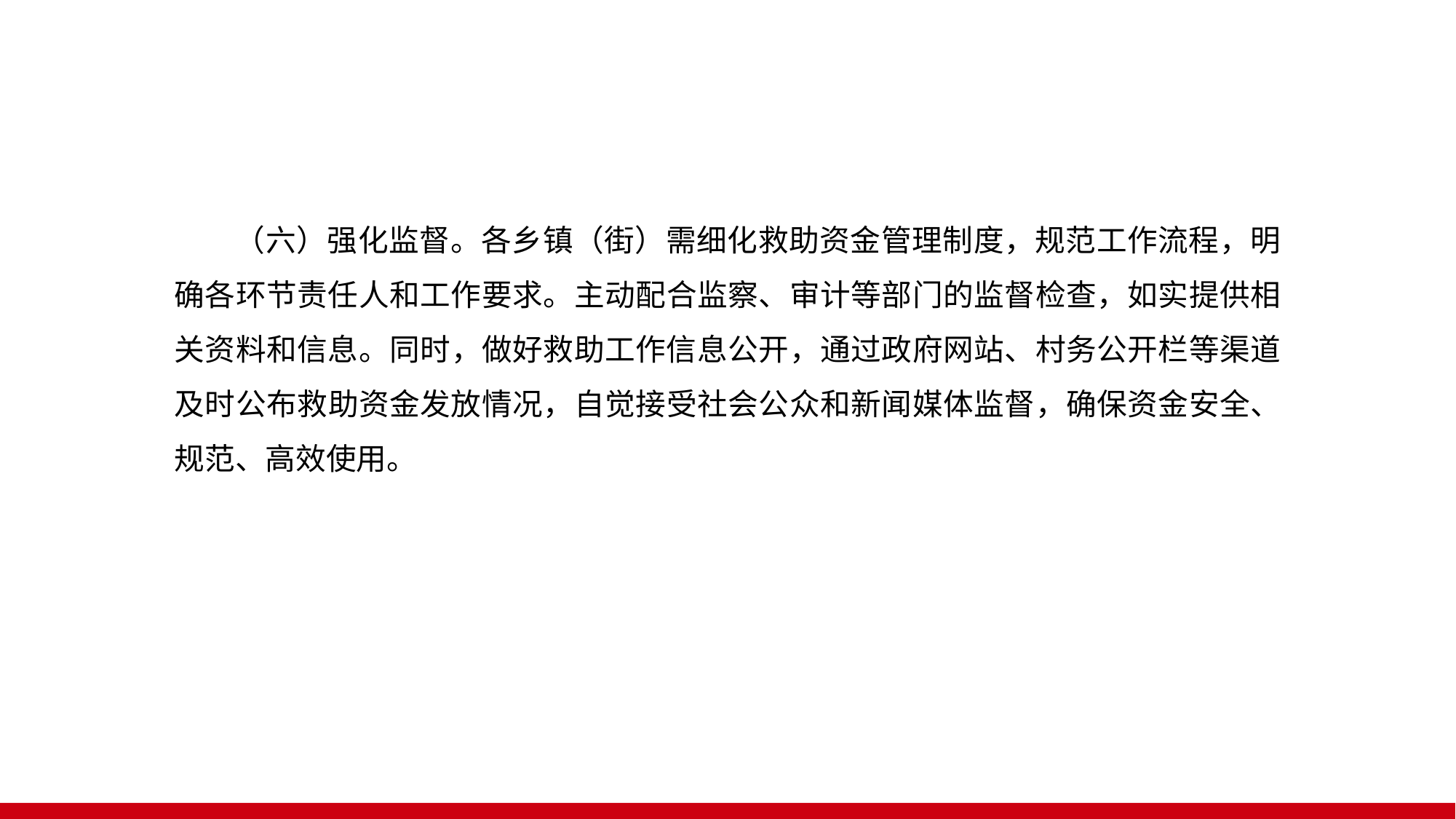

（六）强化监督。各乡镇（街）需细化救助资金管理制度，规范工作流程，明确各环节责任人和工作要求。主动配合监察、审计等部门的监督检查，如实提供相关资料和信息。同时，做好救助工作信息公开，通过政府网站、村务公开栏等渠道及时公布救助资金发放情况，自觉接受社会公众和新闻媒体监督，确保资金安全、规范、高效使用。